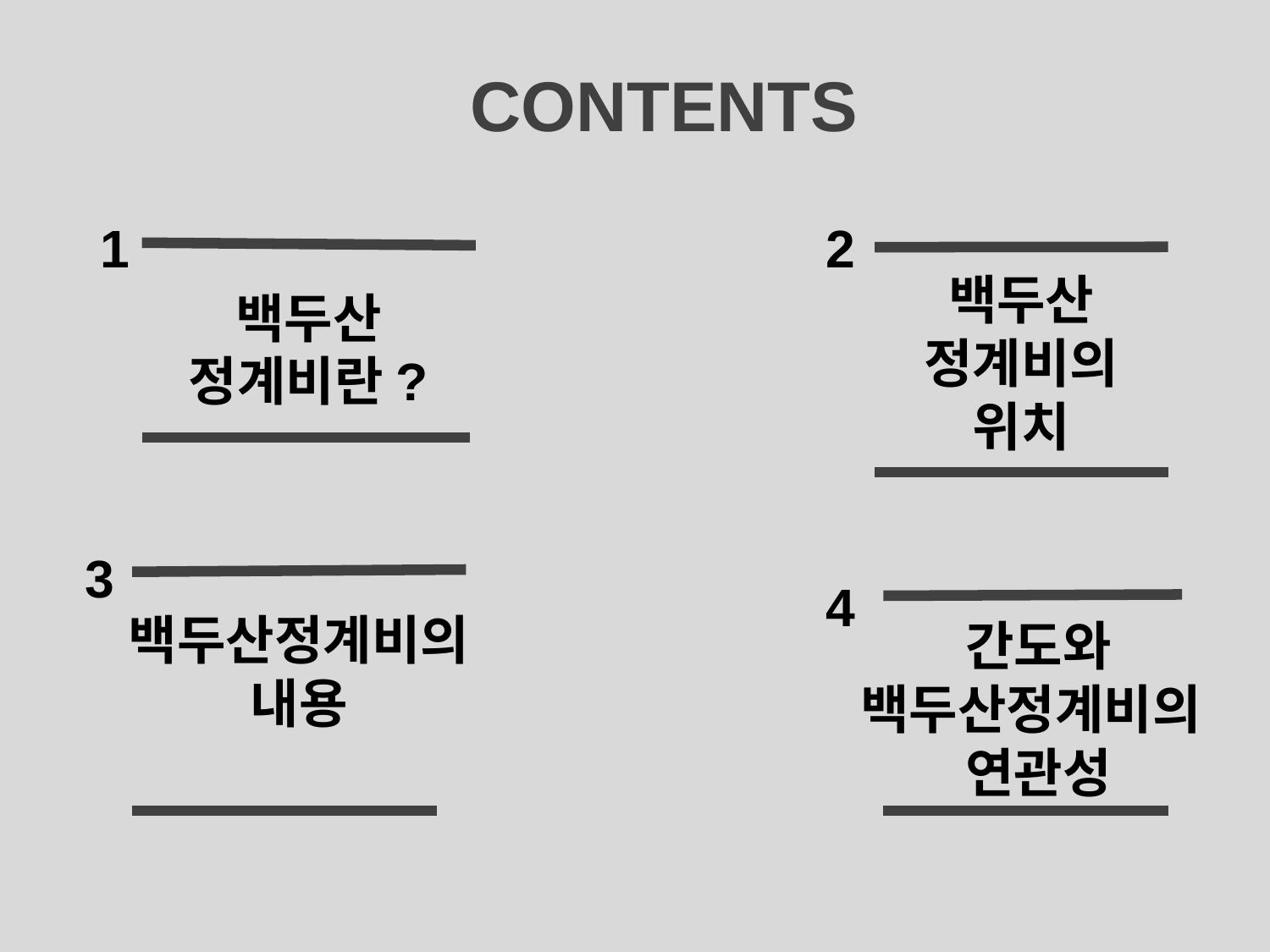

CONTENTS
1
백두산
정계비란?

2
백두산
정계비의
위치

3
4
백두산정계비의 내용
간도와 백두산정계비의
연관성